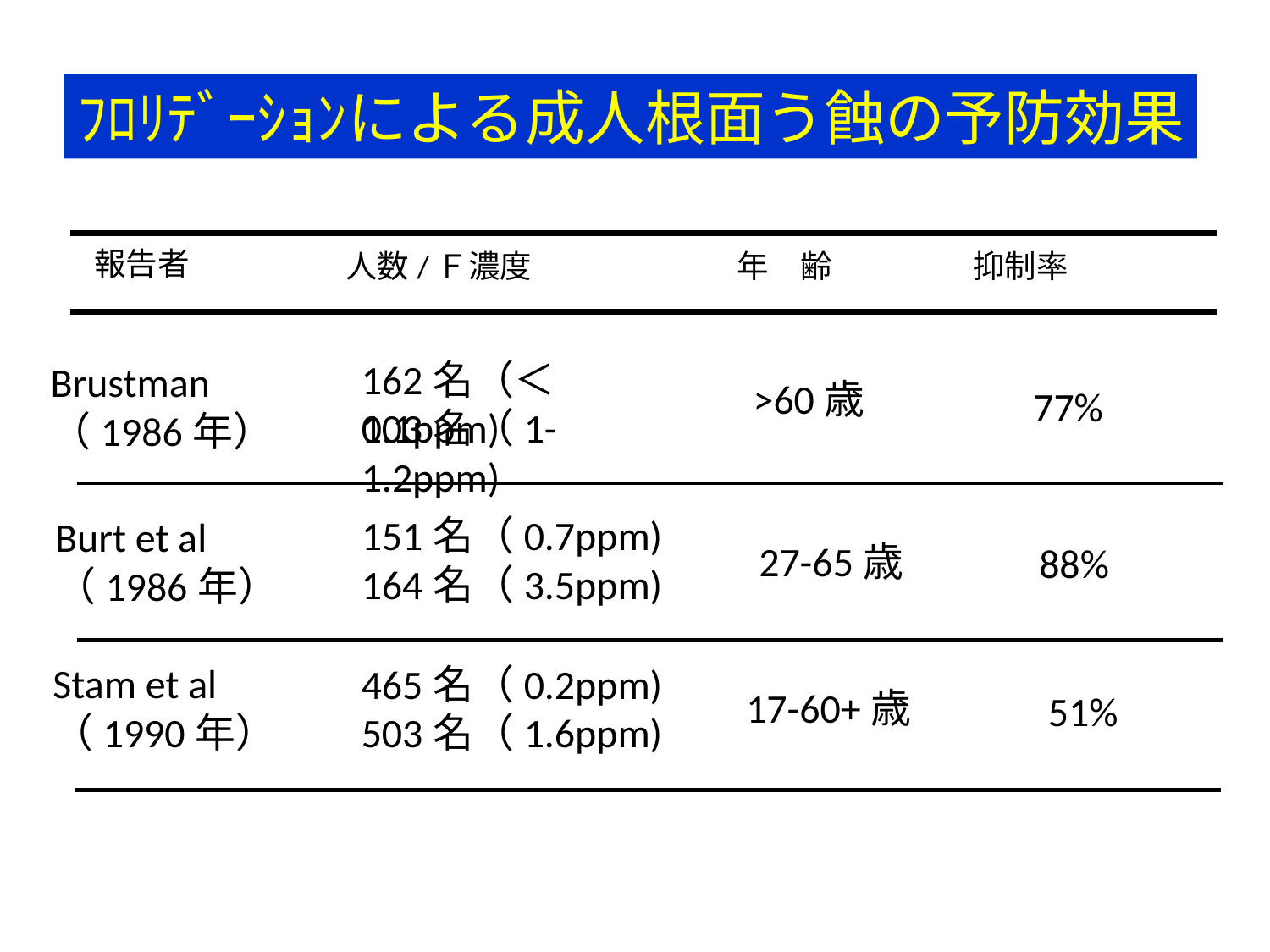

ﾌﾛﾘﾃﾞｰｼｮﾝによる成人根面う蝕の予防効果
報告者
人数/Ｆ濃度
年　齢
抑制率
162名（＜0.1ppm)
Brustman
（1986年）
 >60歳
 77%
103名（1-1.2ppm)
151名（0.7ppm)
Burt et al
（1986年）
 27-65歳
 88%
164名（3.5ppm)
Stam et al
（1990年）
465名（0.2ppm)
 17-60+歳
 51%
503名（1.6ppm)